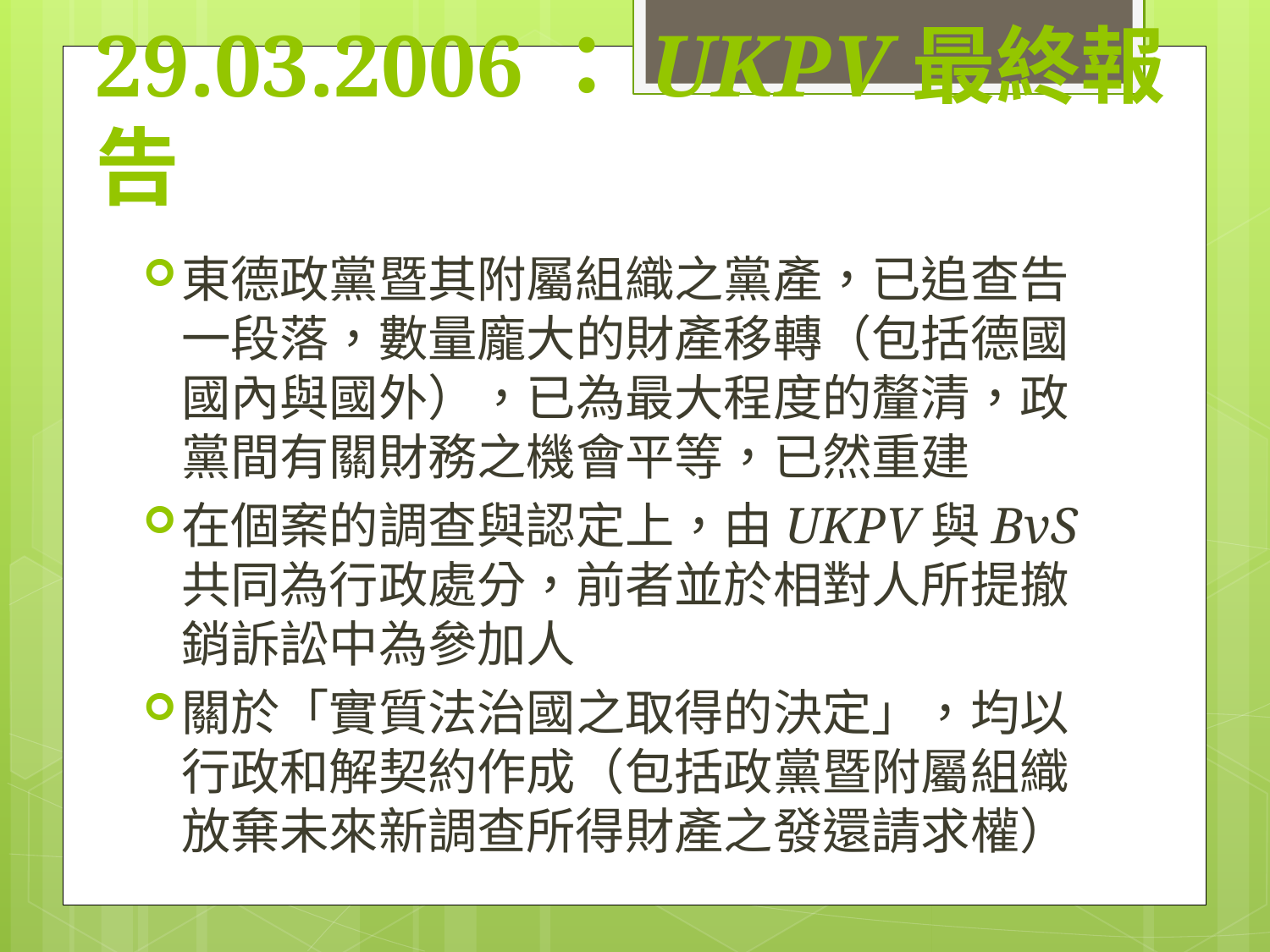

# 29.03.2006：UKPV最終報告
東德政黨暨其附屬組織之黨產，已追查告一段落，數量龐大的財產移轉（包括德國國內與國外），已為最大程度的釐清，政黨間有關財務之機會平等，已然重建
在個案的調查與認定上，由UKPV與BvS共同為行政處分，前者並於相對人所提撤銷訴訟中為參加人
關於「實質法治國之取得的決定」，均以行政和解契約作成（包括政黨暨附屬組織放棄未來新調查所得財產之發還請求權）